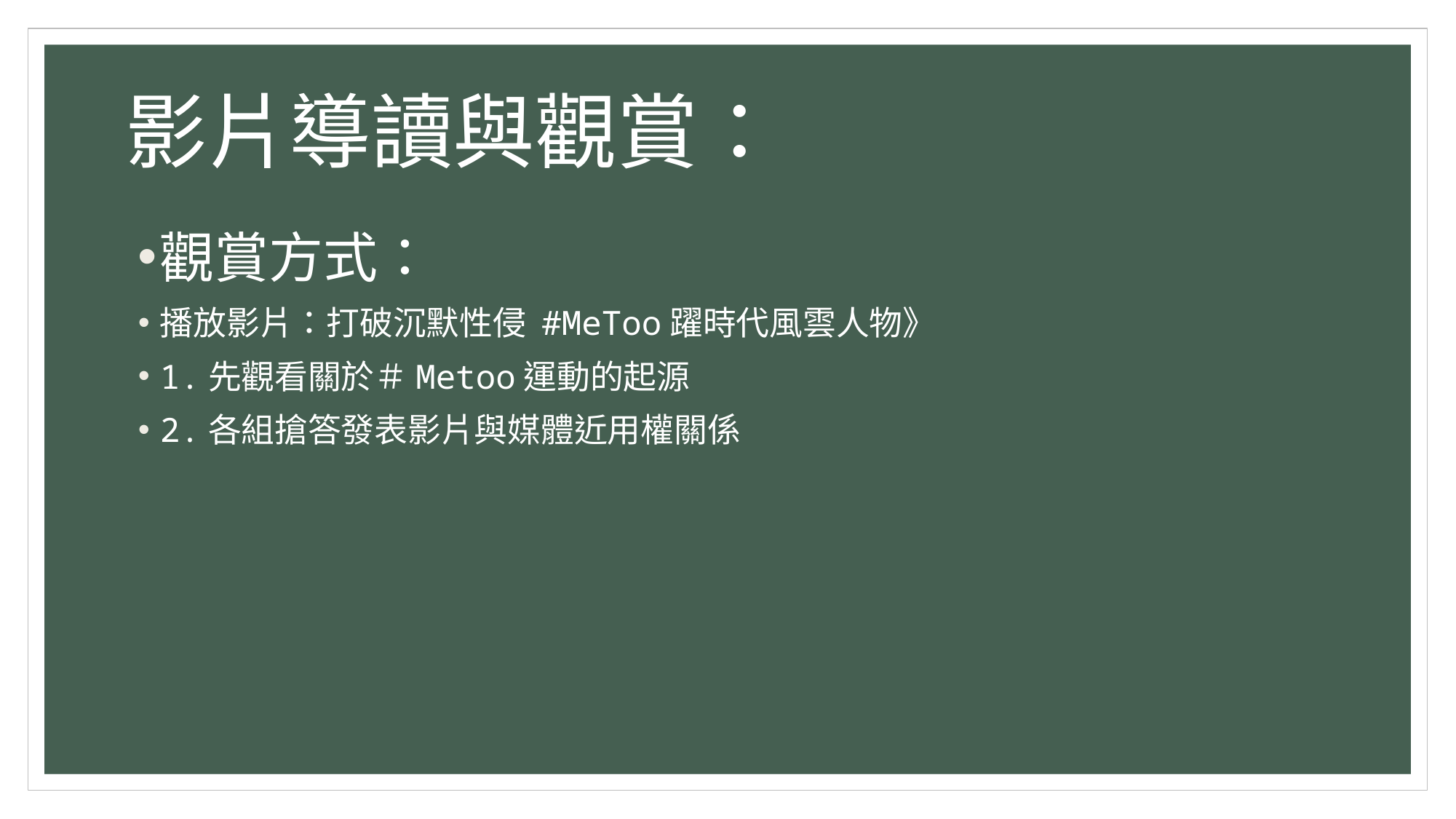

# 影片導讀與觀賞：
觀賞方式：
播放影片：打破沉默性侵 #MeToo躍時代風雲人物》
1.先觀看關於＃Metoo運動的起源
2.各組搶答發表影片與媒體近用權關係